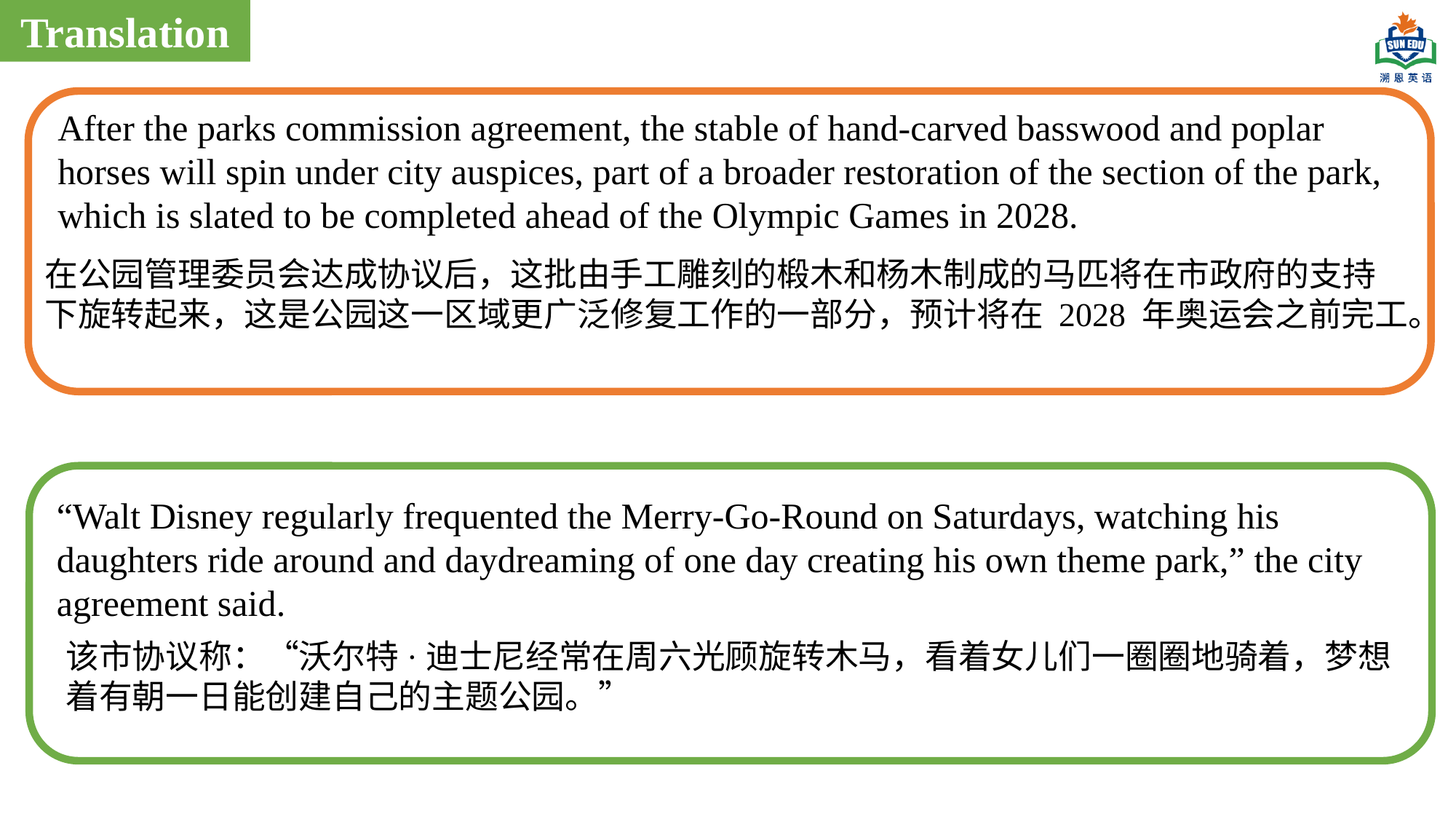

Translation

After the parks commission agreement, the stable of hand-carved basswood and poplar horses will spin under city auspices, part of a broader restoration of the section of the park, which is slated to be completed ahead of the Olympic Games in 2028.
在公园管理委员会达成协议后，这批由手工雕刻的椴木和杨木制成的马匹将在市政府的支持下旋转起来，这是公园这一区域更广泛修复工作的一部分，预计将在 2028 年奥运会之前完工。

“Walt Disney regularly frequented the Merry-Go-Round on Saturdays, watching his daughters ride around and daydreaming of one day creating his own theme park,” the city agreement said.
该市协议称：“沃尔特·迪士尼经常在周六光顾旋转木马，看着女儿们一圈圈地骑着，梦想着有朝一日能创建自己的主题公园。”